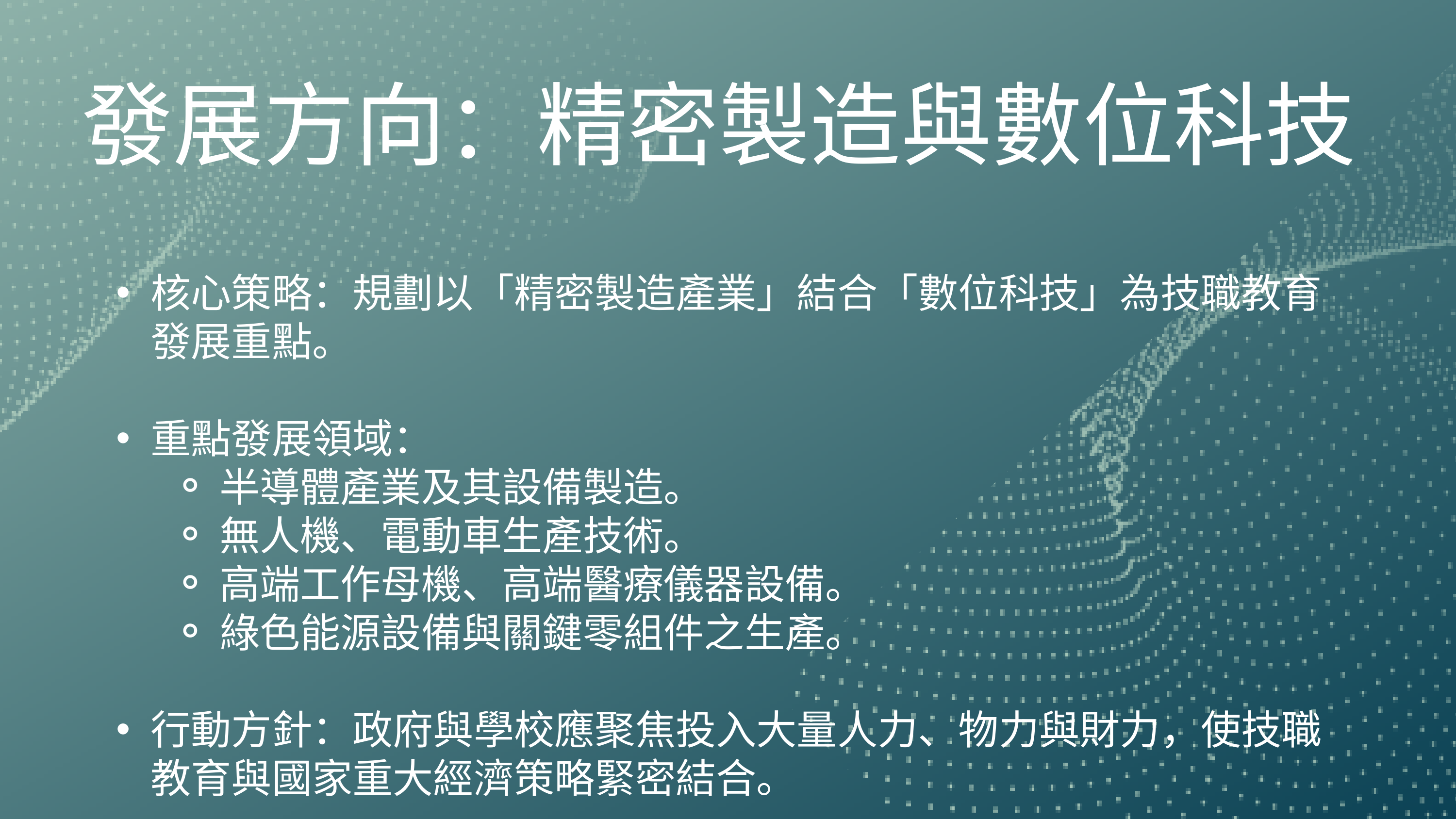

發展方向：精密製造與數位科技

核心策略：規劃以「精密製造產業」結合「數位科技」為技職教育發展重點。

重點發展領域：
半導體產業及其設備製造。
無人機、電動車生產技術。
高端工作母機、高端醫療儀器設備。
綠色能源設備與關鍵零組件之生產。

行動方針：政府與學校應聚焦投入大量人力、物力與財力，使技職教育與國家重大經濟策略緊密結合。